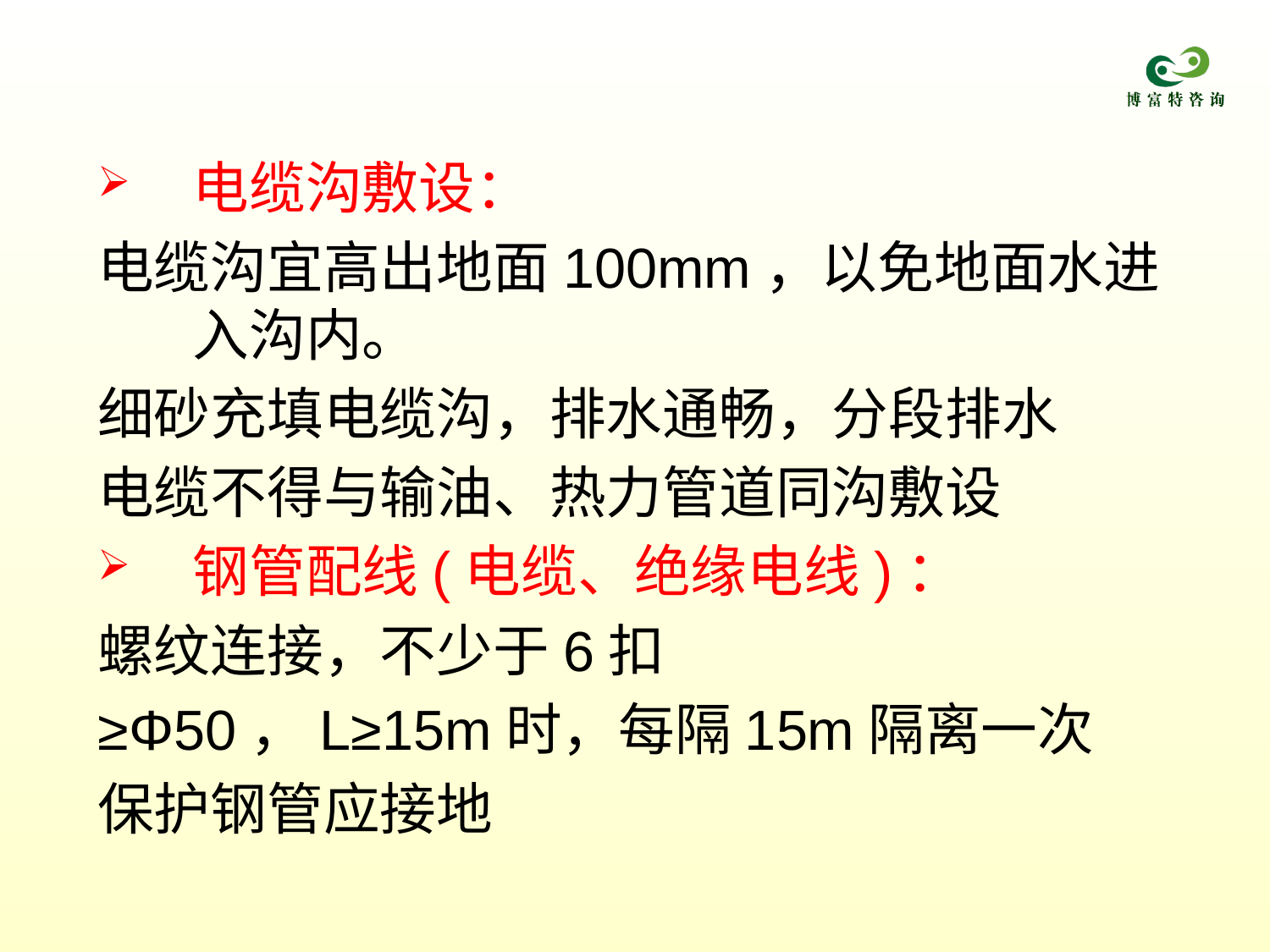

电缆沟敷设：
电缆沟宜高出地面100mm，以免地面水进入沟内。
细砂充填电缆沟，排水通畅，分段排水
电缆不得与输油、热力管道同沟敷设
钢管配线(电缆、绝缘电线)：
螺纹连接，不少于6扣
≥Φ50，L≥15m时，每隔15m隔离一次
保护钢管应接地

37